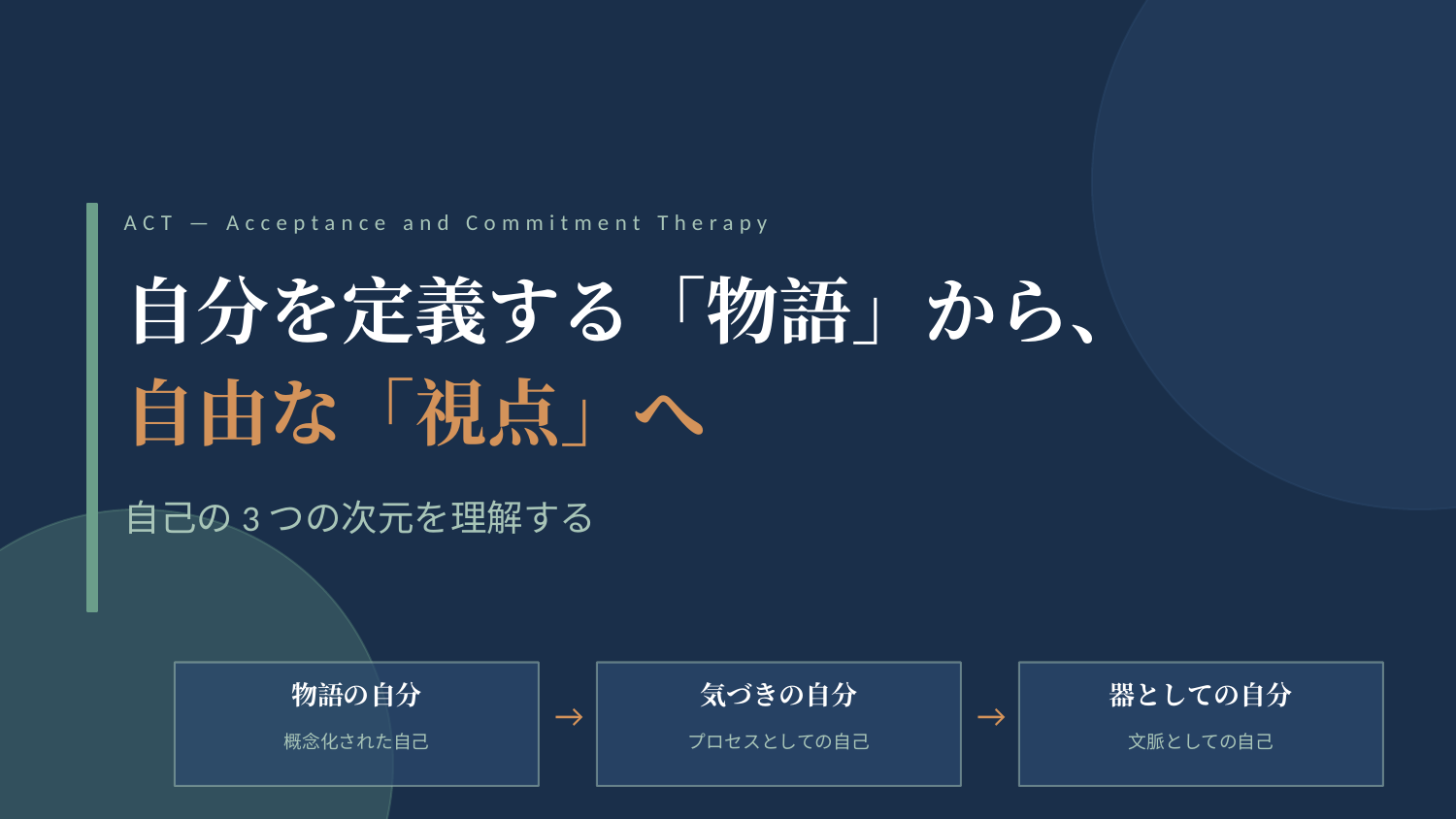

ACT — Acceptance and Commitment Therapy

自分を定義する「物語」から、
自由な「視点」へ
自己の3つの次元を理解する

物語の自分
気づきの自分
器としての自分
→
→
概念化された自己
プロセスとしての自己
文脈としての自己